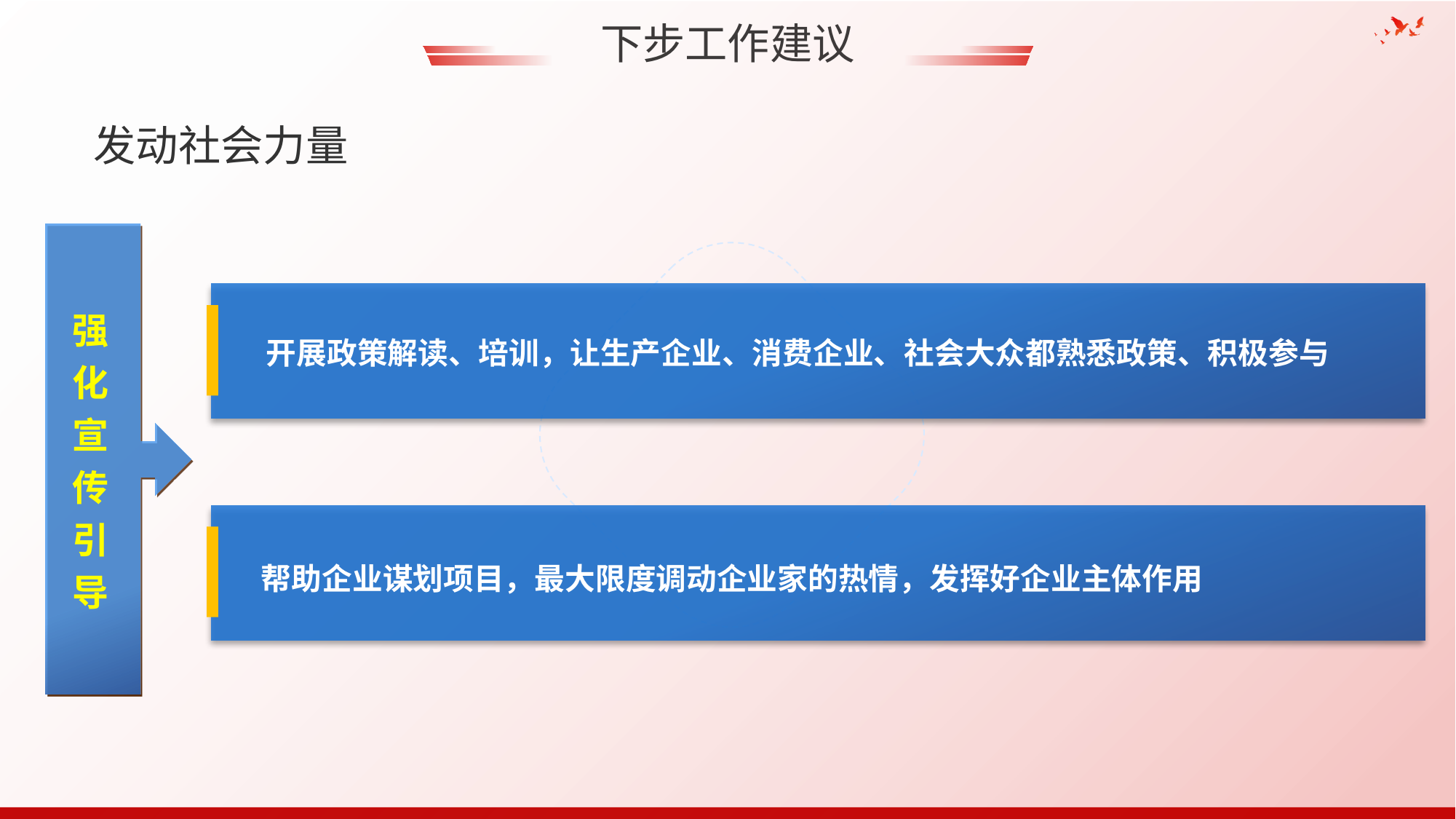

发动社会力量

强化宣传引导

开展政策解读、培训，让生产企业、消费企业、社会大众都熟悉政策、积极参与

帮助企业谋划项目，最大限度调动企业家的热情，发挥好企业主体作用